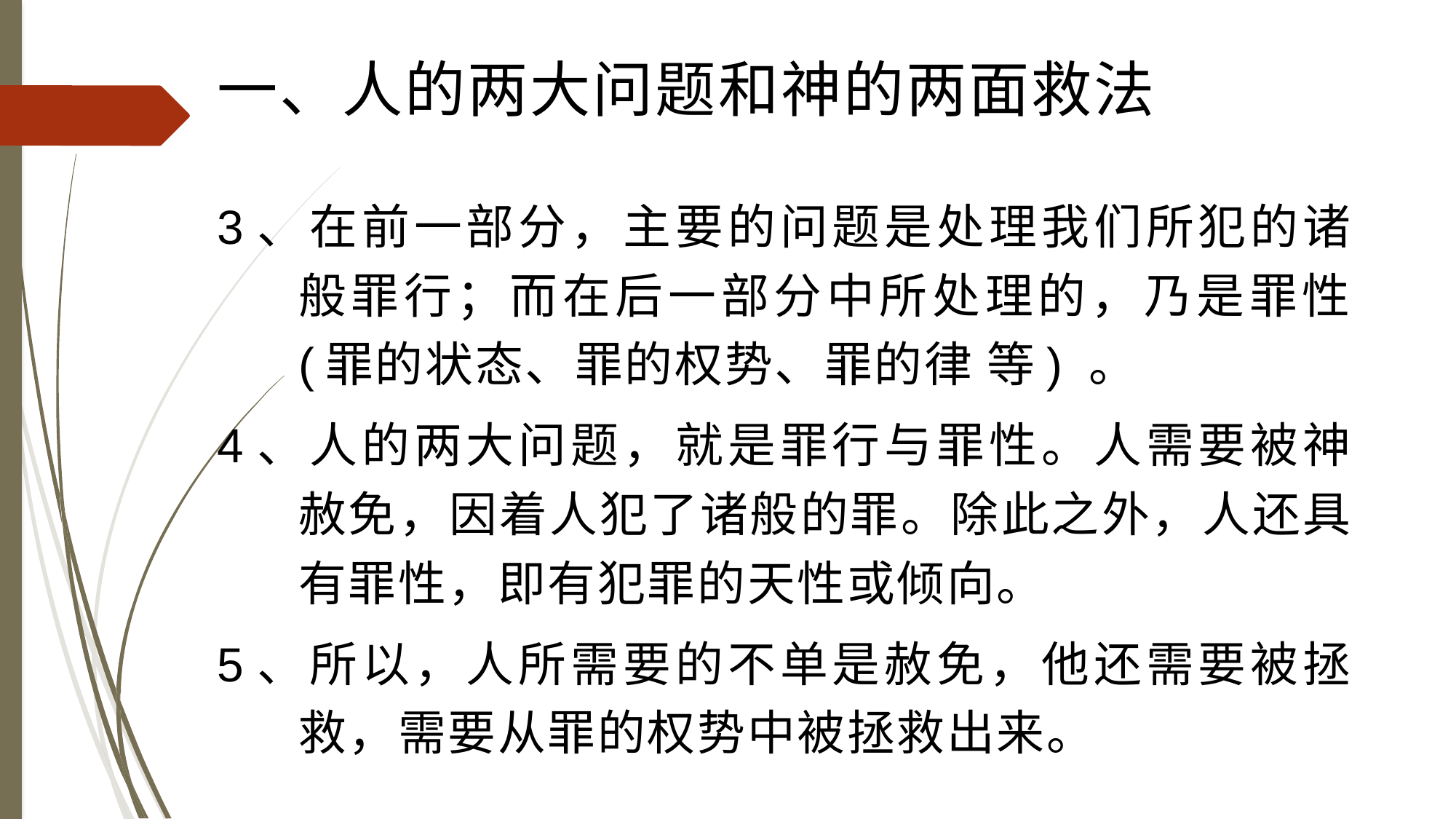

# 一、人的两大问题和神的两面救法
3、在前一部分，主要的问题是处理我们所犯的诸般罪行；而在后一部分中所处理的，乃是罪性 (罪的状态、罪的权势、罪的律 等) 。
4、人的两大问题，就是罪行与罪性。人需要被神赦免，因着人犯了诸般的罪。除此之外，人还具有罪性，即有犯罪的天性或倾向。
5、所以，人所需要的不单是赦免，他还需要被拯救，需要从罪的权势中被拯救出来。